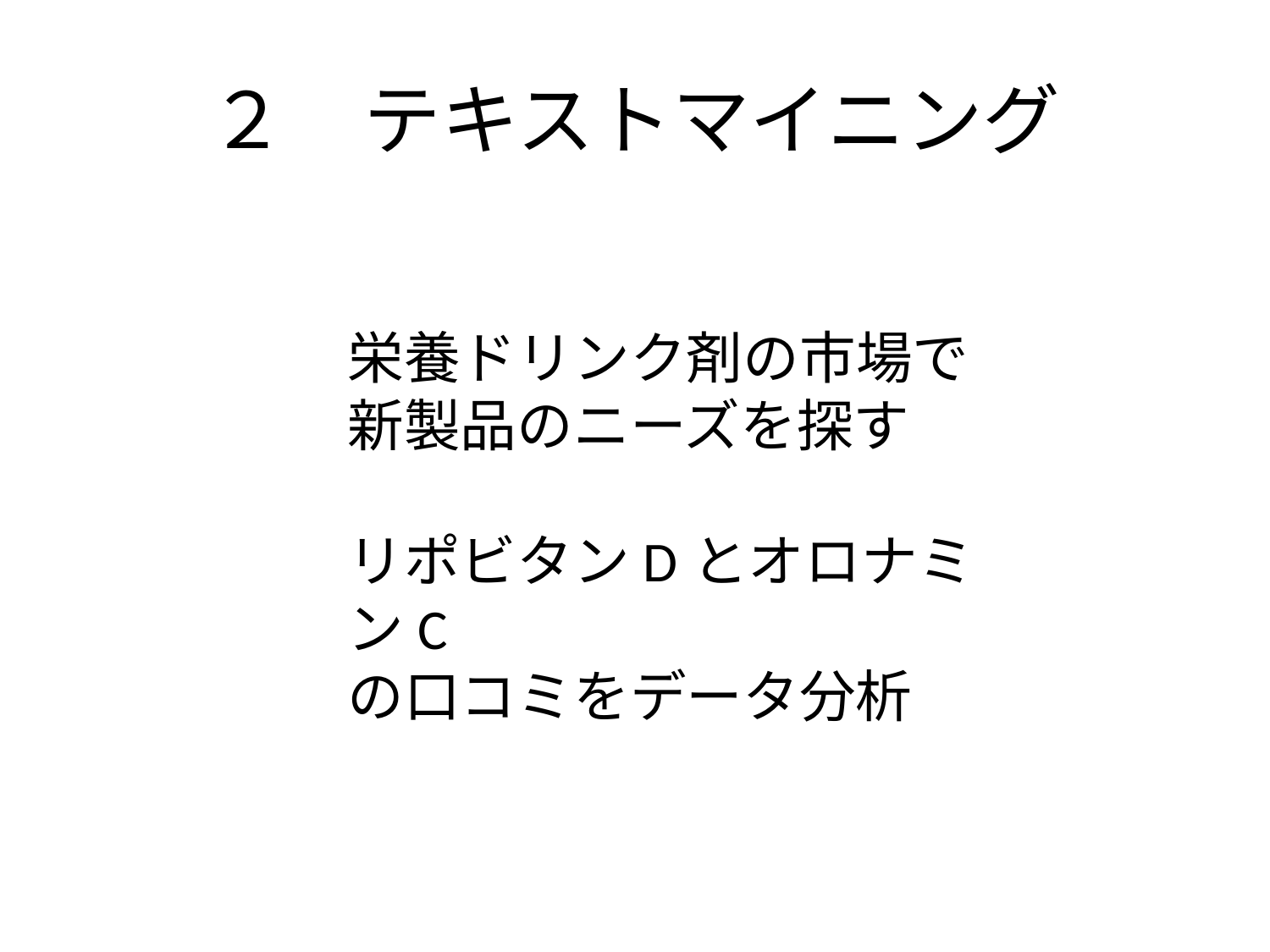

# ２　テキストマイニング
栄養ドリンク剤の市場で
新製品のニーズを探す

リポビタンDとオロナミンC
の口コミをデータ分析